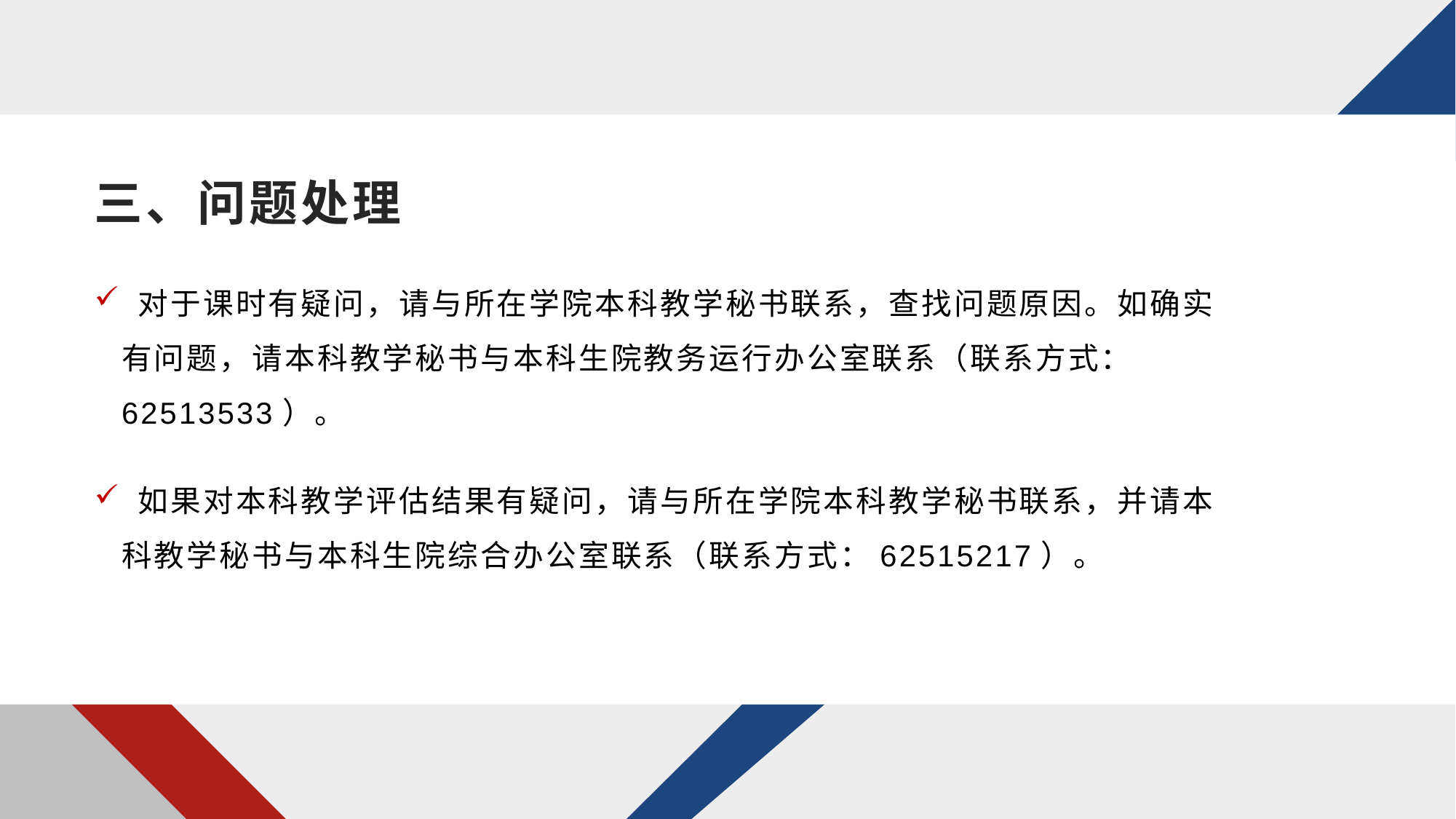

# 三、问题处理
 对于课时有疑问，请与所在学院本科教学秘书联系，查找问题原因。如确实有问题，请本科教学秘书与本科生院教务运行办公室联系（联系方式：62513533）。
 如果对本科教学评估结果有疑问，请与所在学院本科教学秘书联系，并请本科教学秘书与本科生院综合办公室联系（联系方式：62515217）。